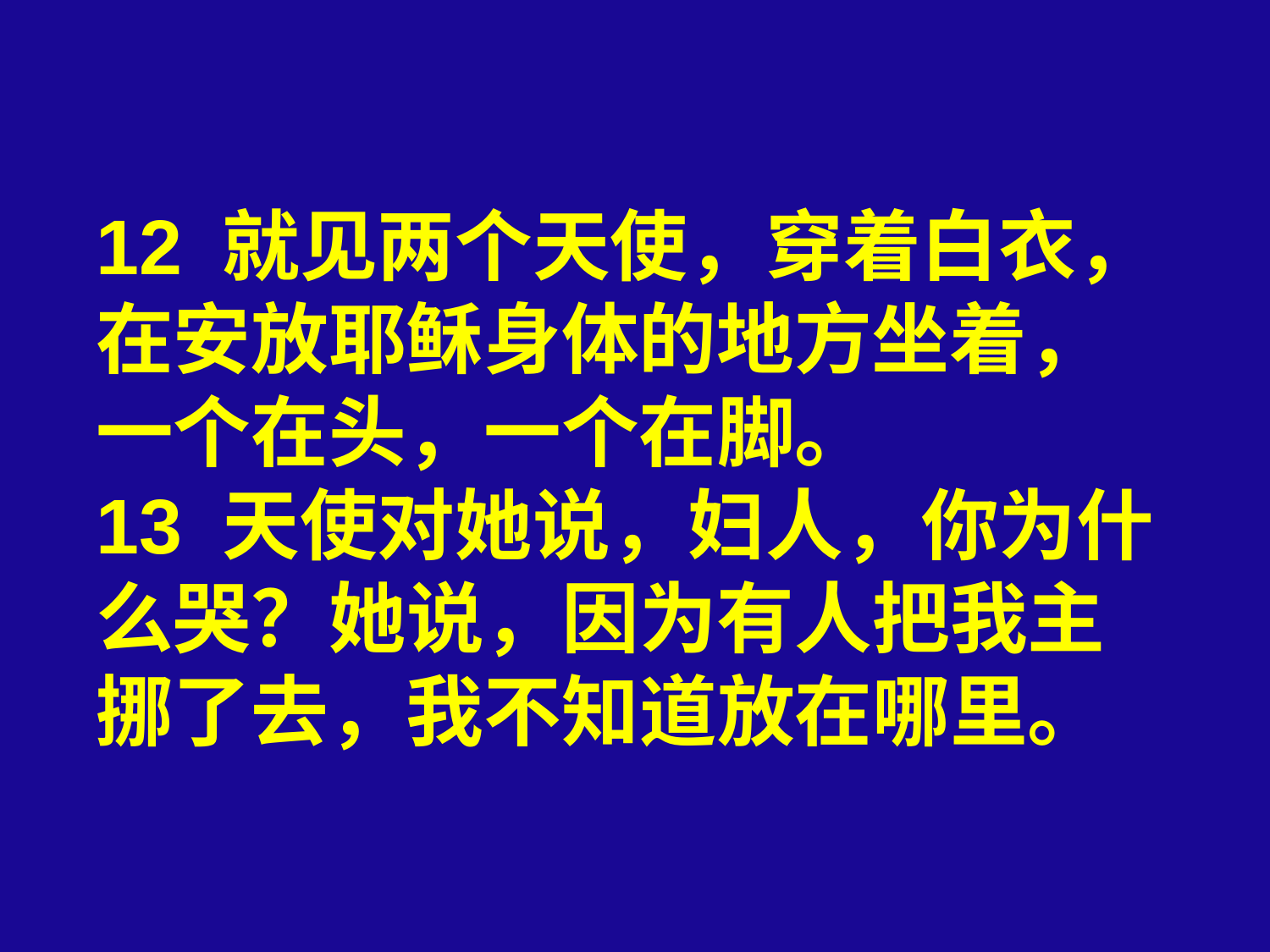

# 12 就见两个天使，穿着白衣，在安放耶稣身体的地方坐着，一个在头，一个在脚。 13 天使对她说，妇人，你为什么哭？她说，因为有人把我主挪了去，我不知道放在哪里。